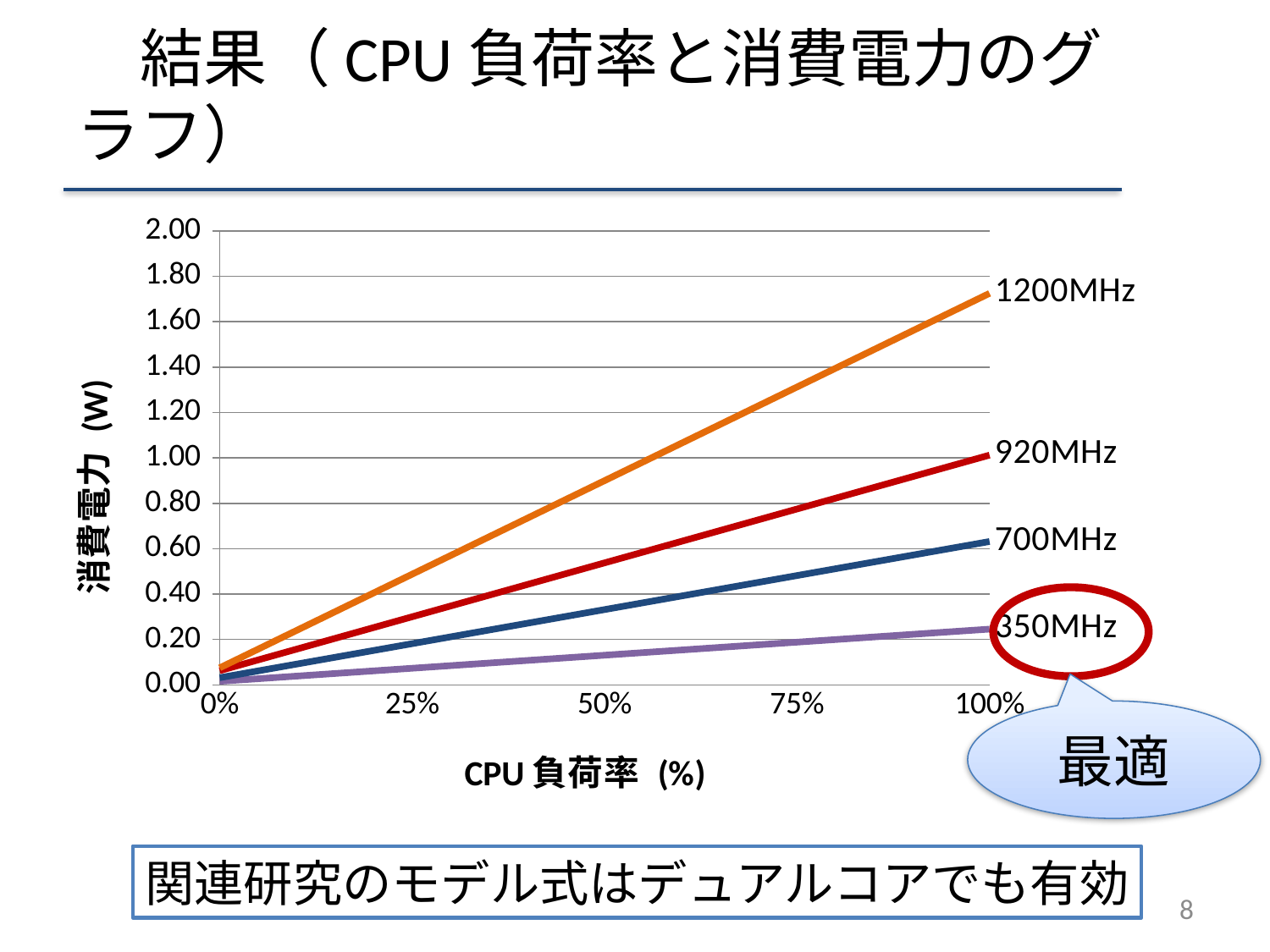

# 結果（CPU負荷率と消費電力のグラフ）

### Chart

| Category | 350MHz | 700MHz | 920MHz | 1200MHz |
|---|---|---|---|---|
| 0 | 0.015400000000000063 | 0.03140000000000013 | 0.062300000000000307 | 0.07480000000000038 |
| 0.25 | 0.07290000000000028 | 0.1814000000000006 | 0.2998000000000011 | 0.48730000000000107 |
| 0.5 | 0.13040000000000004 | 0.33140000000000147 | 0.5373 | 0.8998000000000023 |
| 0.75000000000000211 | 0.18790000000000073 | 0.4814000000000004 | 0.7748 | 1.3122999999999998 |
| 1 | 0.2454000000000006 | 0.6314000000000006 | 1.0123 | 1.7247999999999997 |
最適
関連研究のモデル式はデュアルコアでも有効
8